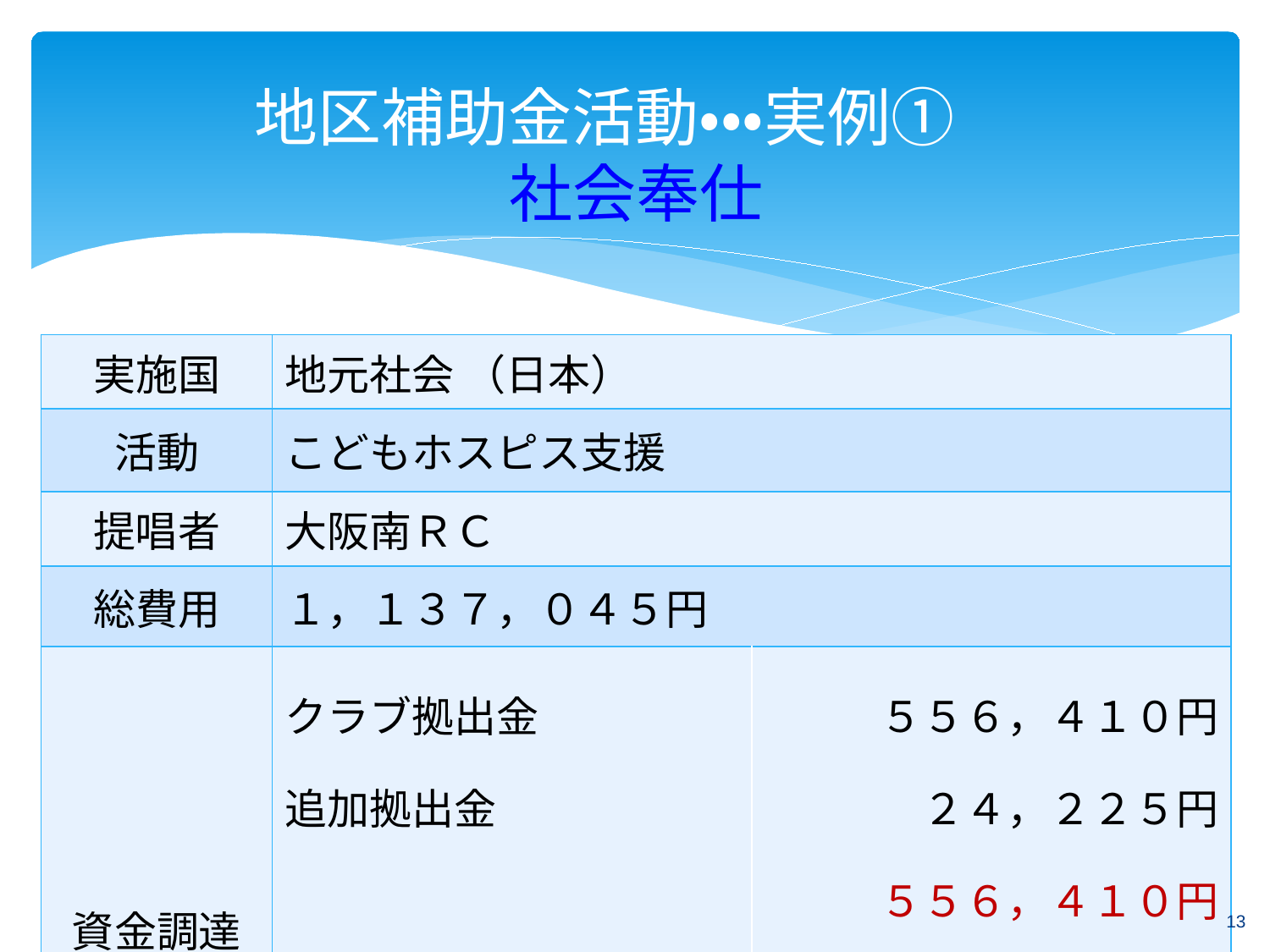

# 地区補助金活動・・・実例①　 社会奉仕
| 実施国 | 地元社会 （日本） |  |
| --- | --- | --- |
| 活動 | こどもホスピス支援 |  |
| 提唱者 | 大阪南ＲＣ |  |
| 総費用 | １，１３７，０４５円 |  |
| 資金調達 | クラブ拠出金 追加拠出金　　　　　　　　　　　　　　　　　　　 ２６６０地区補助金（ＤＧ） | ５５６，４１０円 ２４，２２５円 ５５６，４１０円 |
13